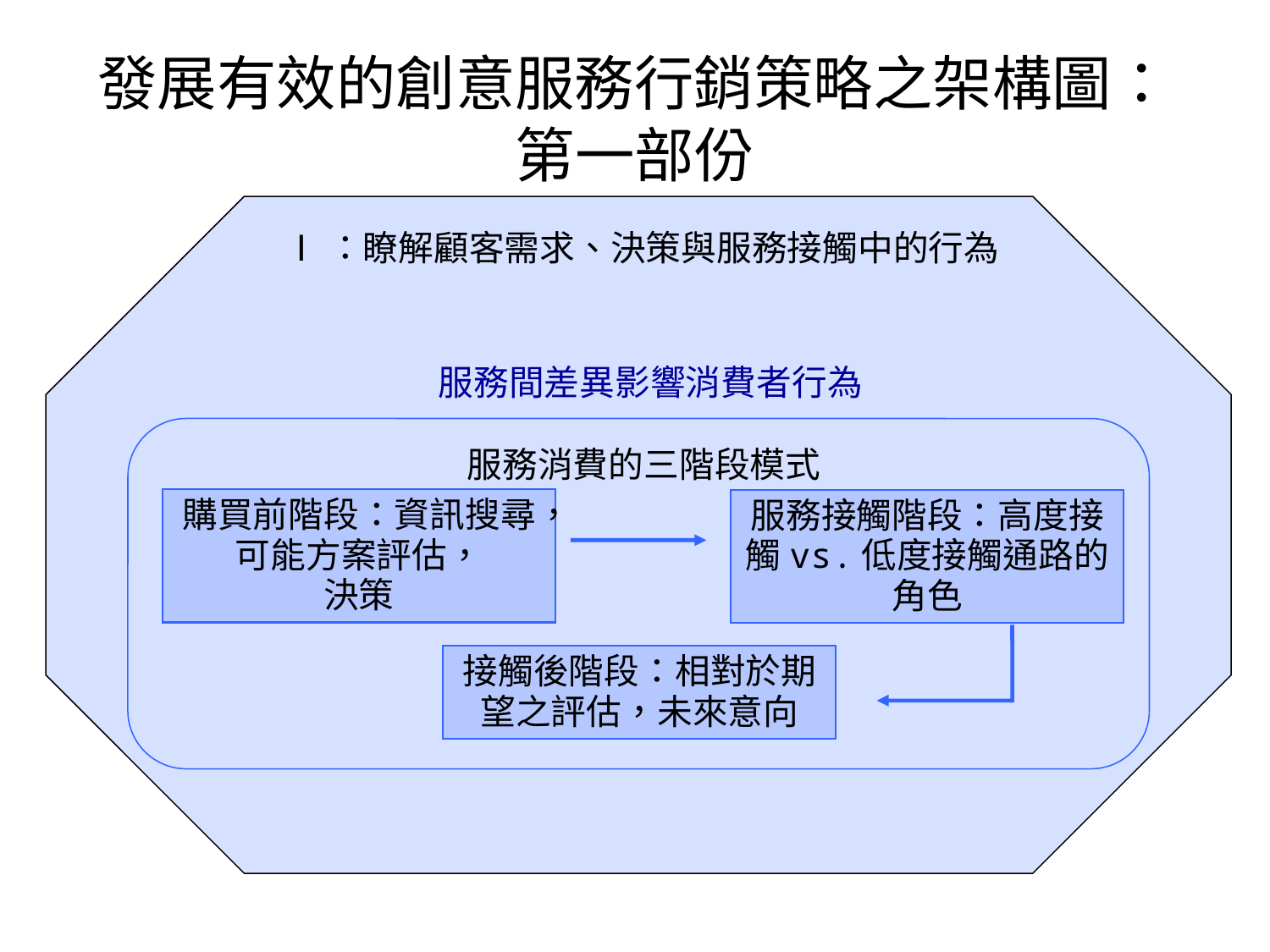

# 發展有效的創意服務行銷策略之架構圖： 第一部份

Ⅰ：瞭解顧客需求、決策與服務接觸中的行為

服務間差異影響消費者行為

服務消費的三階段模式
購買前階段：資訊搜尋，可能方案評估，
決策
服務接觸階段：高度接觸vs.低度接觸通路的
角色

接觸後階段：相對於期望之評估，未來意向